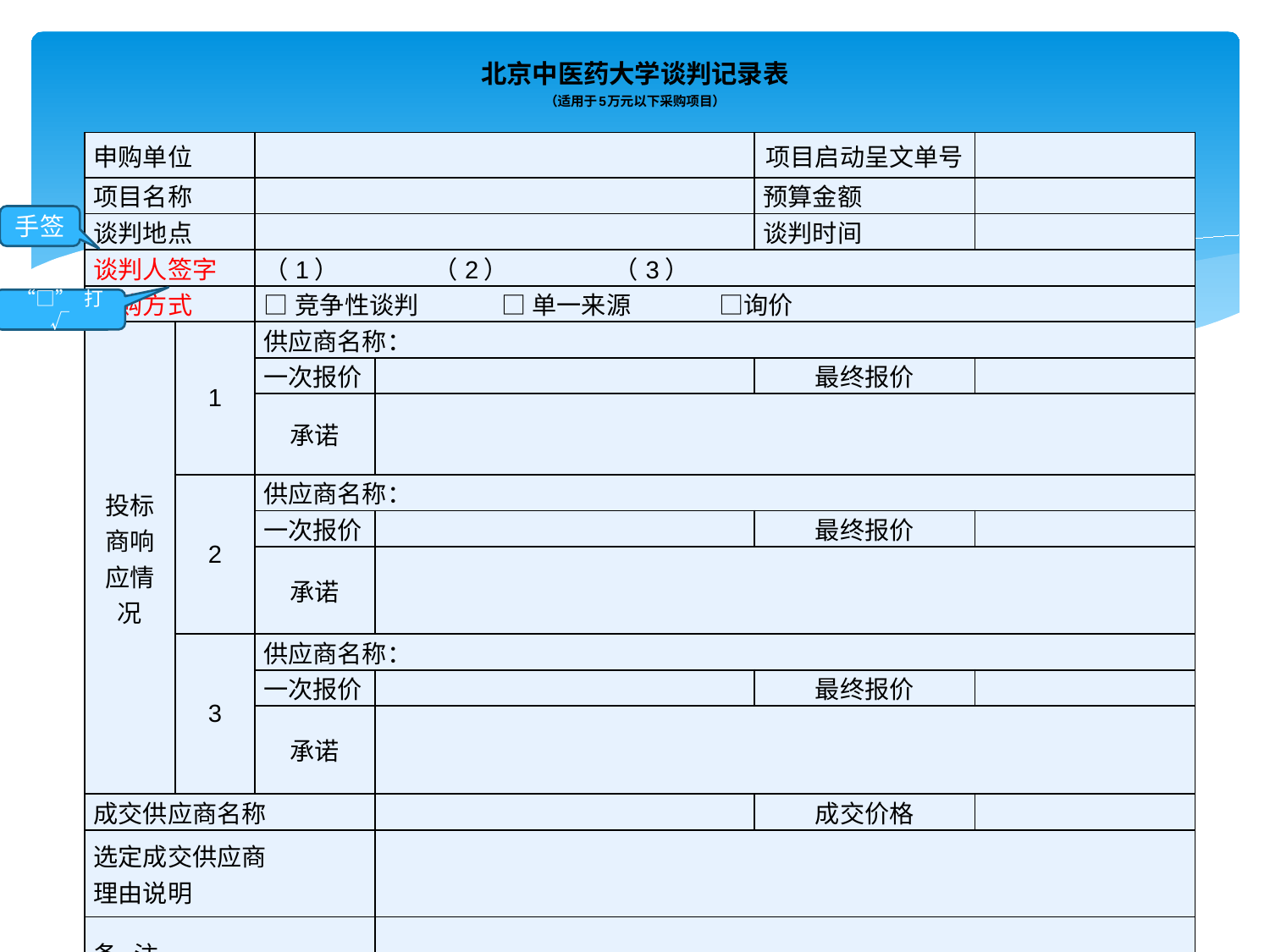

# 北京中医药大学谈判记录表 （适用于5万元以下采购项目）
| 申购单位 |  |  |  | 项目启动呈文单号 |  |
| --- | --- | --- | --- | --- | --- |
| 项目名称 |  |  |  | 预算金额 |  |
| 谈判地点 |  |  |  | 谈判时间 |  |
| 谈判人签字 |  | （1） （2） （3） |  |  |  |
| 采购方式 |  | □竞争性谈判 □ 单一来源 □询价 |  |  |  |
| 投标商响应情况 | 1 | 供应商名称： |  |  |  |
|  |  | 一次报价 |  | 最终报价 |  |
|  |  | 承诺 |  |  |  |
|  | 2 | 供应商名称： |  |  |  |
|  |  | 一次报价 |  | 最终报价 |  |
|  |  | 承诺 |  |  |  |
|  | 3 | 供应商名称： |  |  |  |
|  |  | 一次报价 |  | 最终报价 |  |
|  |  | 承诺 |  |  |  |
| 成交供应商名称 |  |  |  | 成交价格 |  |
| 选定成交供应商 理由说明 |  |  |  |  |  |
| 备 注 |  |  |  |  |  |
手签
“□” 打√